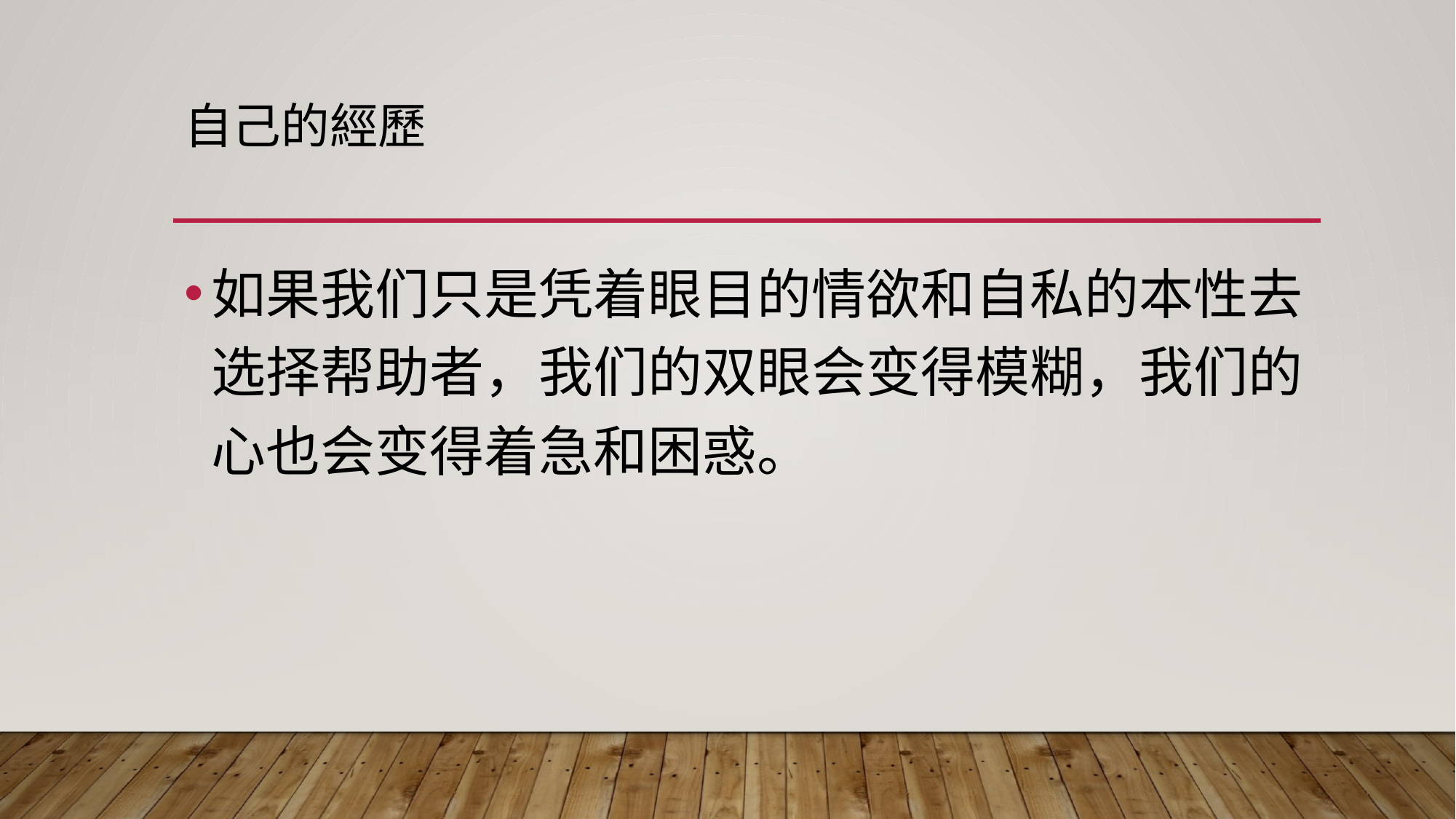

# 自己的經歷
如果我们只是凭着眼目的情欲和自私的本性去选择帮助者，我们的双眼会变得模糊，我们的心也会变得着急和困惑。